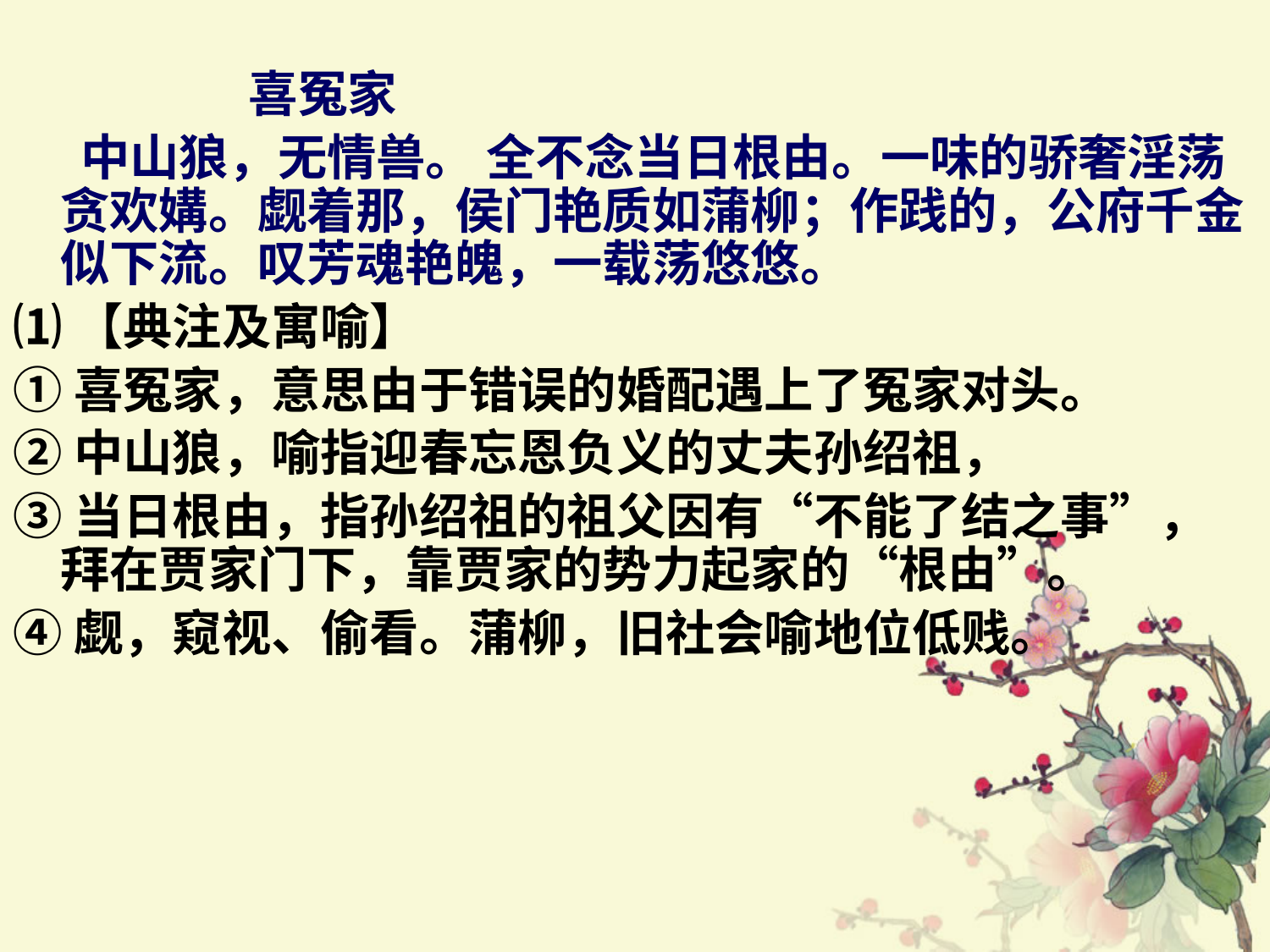

喜冤家
     中山狼，无情兽。 全不念当日根由。一味的骄奢淫荡贪欢媾。觑着那，侯门艳质如蒲柳；作践的，公府千金似下流。叹芳魂艳魄，一载荡悠悠。
⑴【典注及寓喻】
①喜冤家，意思由于错误的婚配遇上了冤家对头。
②中山狼，喻指迎春忘恩负义的丈夫孙绍祖，
③当日根由，指孙绍祖的祖父因有“不能了结之事”，拜在贾家门下，靠贾家的势力起家的“根由”。
④觑，窥视、偷看。蒲柳，旧社会喻地位低贱。